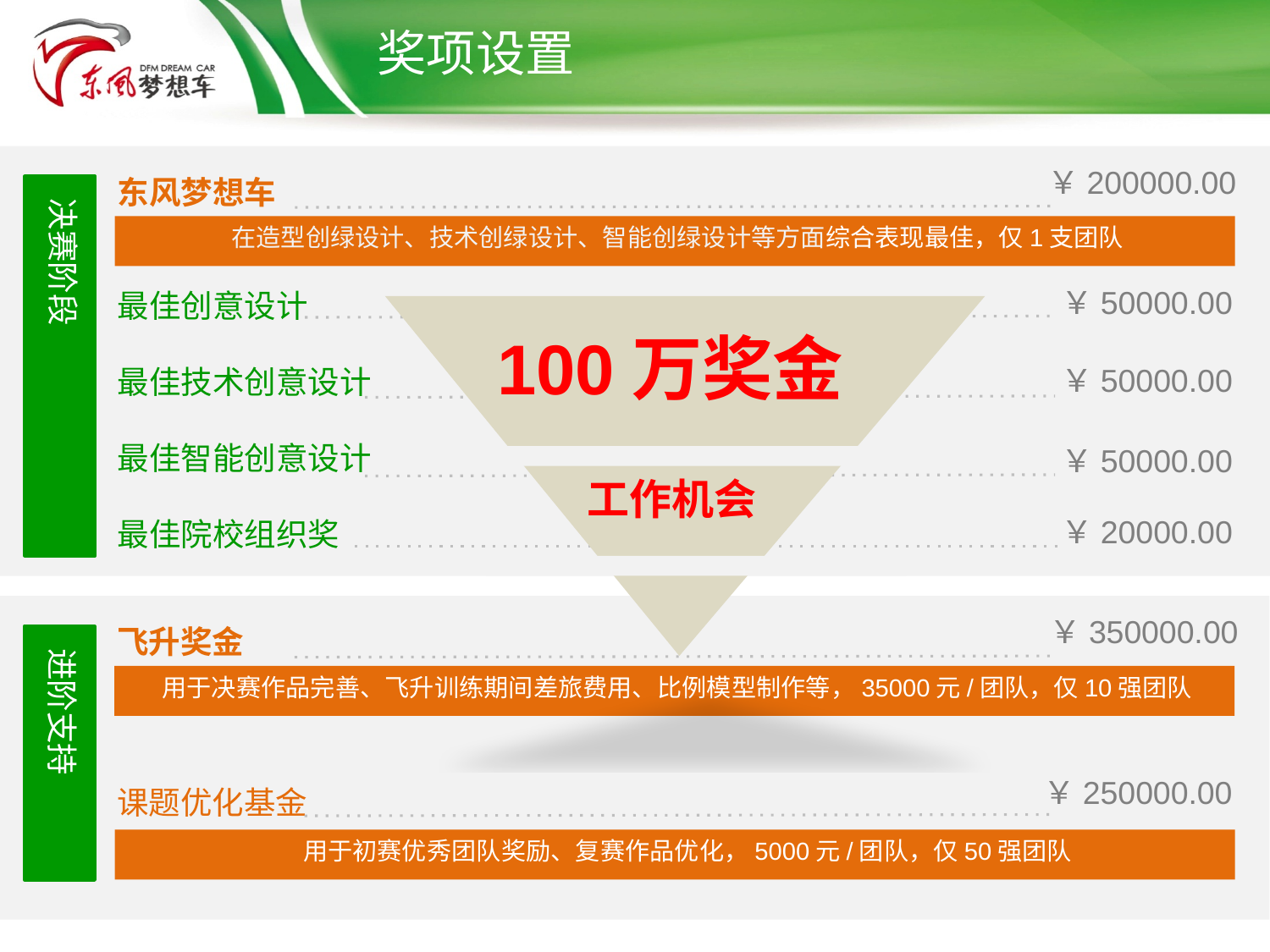

奖项设置

￥200000.00
东风梦想车
在造型创绿设计、技术创绿设计、智能创绿设计等方面综合表现最佳，仅1支团队

最佳创意设计
最佳技术创意设计
最佳智能创意设计
最佳院校组织奖
￥50000.00
￥50000.00
￥50000.00

决赛阶段

100万奖金

工作机会

￥20000.00

  ￥350000.00
飞升奖金
用于决赛作品完善、飞升训练期间差旅费用、比例模型制作等，35000元/团队，仅10强团队

课题优化基金
￥250000.00

进阶支持

用于初赛优秀团队奖励、复赛作品优化，5000元/团队，仅50强团队